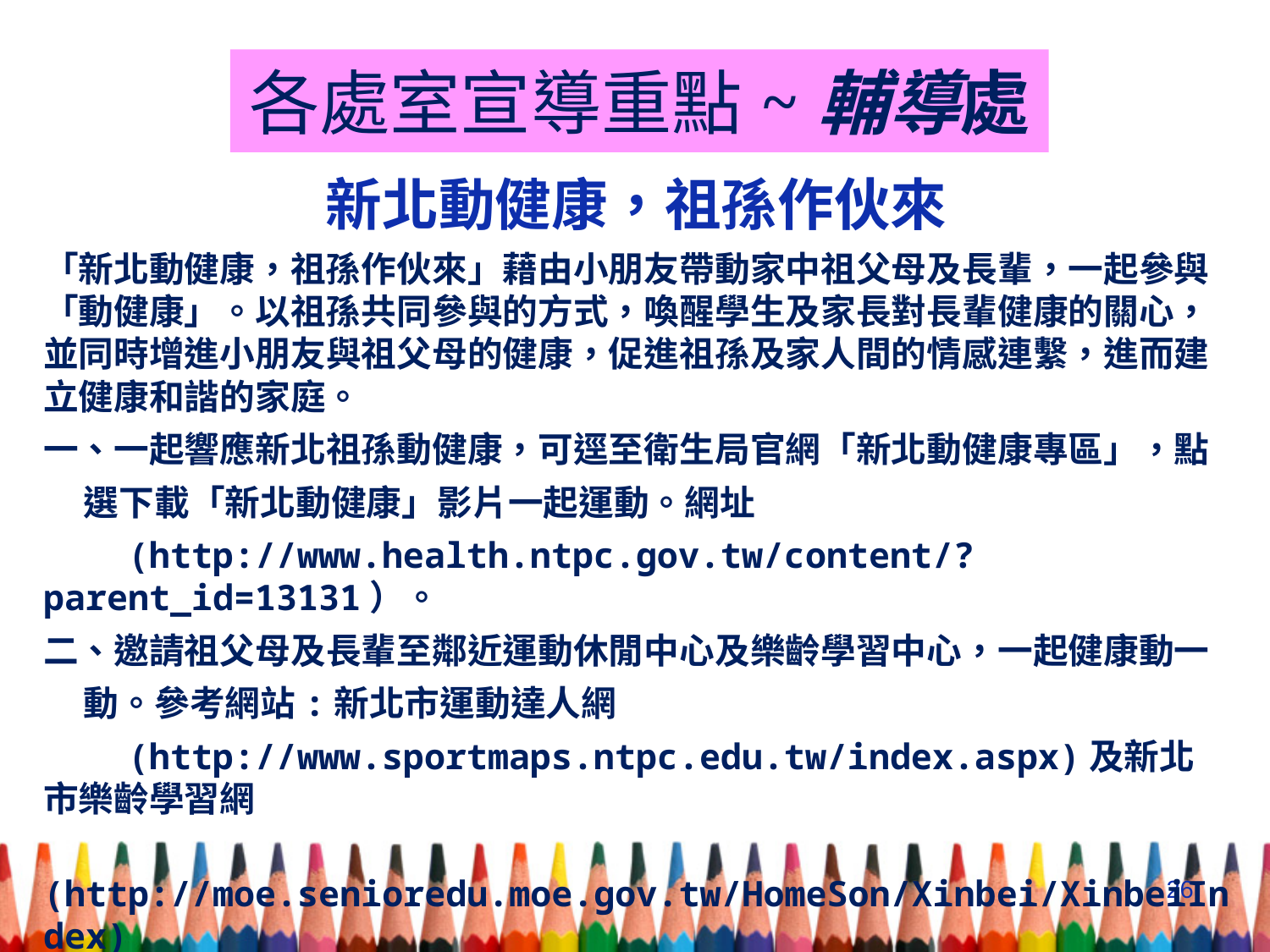

# 各處室宣導重點~輔導處
新北動健康，祖孫作伙來
「新北動健康，祖孫作伙來」藉由小朋友帶動家中祖父母及長輩，一起參與「動健康」。以祖孫共同參與的方式，喚醒學生及家長對長輩健康的關心，並同時增進小朋友與祖父母的健康，促進祖孫及家人間的情感連繫，進而建立健康和諧的家庭。
一、一起響應新北祖孫動健康，可逕至衛生局官網「新北動健康專區」，點
    選下載「新北動健康」影片一起運動。網址
    (http://www.health.ntpc.gov.tw/content/?parent_id=13131）。
二、邀請祖父母及長輩至鄰近運動休閒中心及樂齡學習中心，一起健康動一
    動。參考網站:新北市運動達人網
    (http://www.sportmaps.ntpc.edu.tw/index.aspx)及新北市樂齡學習網
    (http://moe.senioredu.moe.gov.tw/HomeSon/Xinbei/XinbeiIndex)
三、歡迎參加新北市各國小辦理之「新北動健康，祖孫作伙來」各項活動。

26